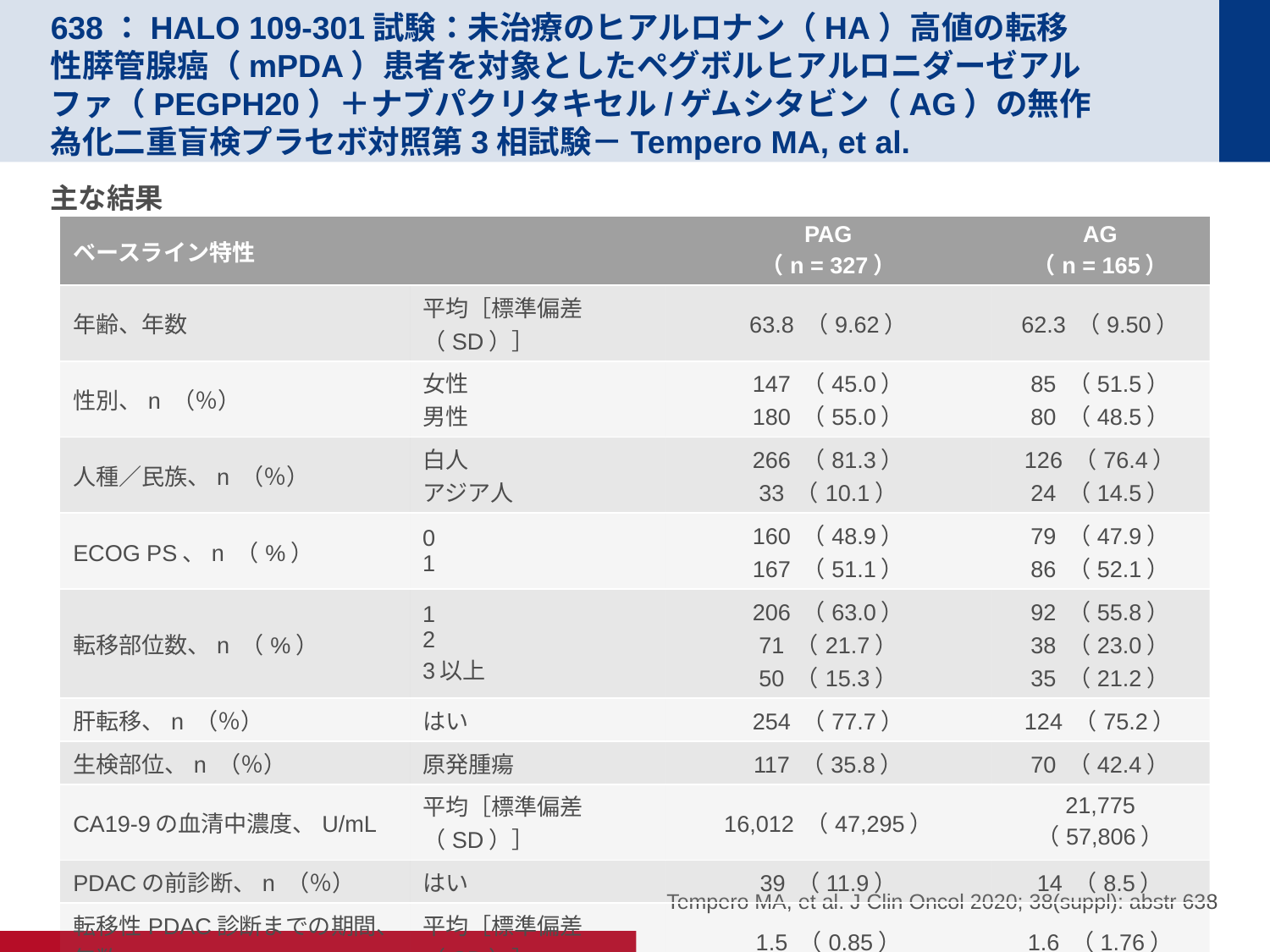

# 638：HALO 109-301試験：未治療のヒアルロナン（HA）高値の転移性膵管腺癌（mPDA）患者を対象としたペグボルヒアルロニダーゼアルファ（PEGPH20）＋ナブパクリタキセル/ゲムシタビン（AG）の無作為化二重盲検プラセボ対照第3相試験－Tempero MA, et al.
主な結果
| ベースライン特性 |  | PAG （n = 327） | AG （n = 165） |
| --- | --- | --- | --- |
| 年齢、年数 | 平均［標準偏差（SD）］ | 63.8 （9.62） | 62.3 （9.50） |
| 性別、n （％） | 女性 男性 | 147 （45.0） 180 （55.0） | 85 （51.5） 80 （48.5） |
| 人種／民族、n （％） | 白人 アジア人 | 266 （81.3） 33 （10.1） | 126 （76.4） 24 （14.5） |
| ECOG PS、n （%） | 0 1 | 160 （48.9） 167 （51.1） | 79 （47.9） 86 （52.1） |
| 転移部位数、n （%） | 1 2 3以上 | 206 （63.0） 71 （21.7） 50 （15.3） | 92 （55.8） 38 （23.0） 35 （21.2） |
| 肝転移、n （％） | はい | 254 （77.7） | 124 （75.2） |
| 生検部位、n （％） | 原発腫瘍 | 117 （35.8） | 70 （42.4） |
| CA19-9の血清中濃度、U/mL | 平均［標準偏差（SD）］ | 16,012 （47,295） | 21,775 （57,806） |
| PDACの前診断、n （％） | はい | 39 （11.9） | 14 （8.5） |
| 転移性PDAC診断までの期間、年数 | 平均［標準偏差（SD）］ | 1.5 （0.85） | 1.6 （1.76） |
| 癌治療薬歴、n （％） | はい | 26 （8.0） | 9 （5.5） |
Tempero MA, et al. J Clin Oncol 2020; 38(suppl): abstr 638